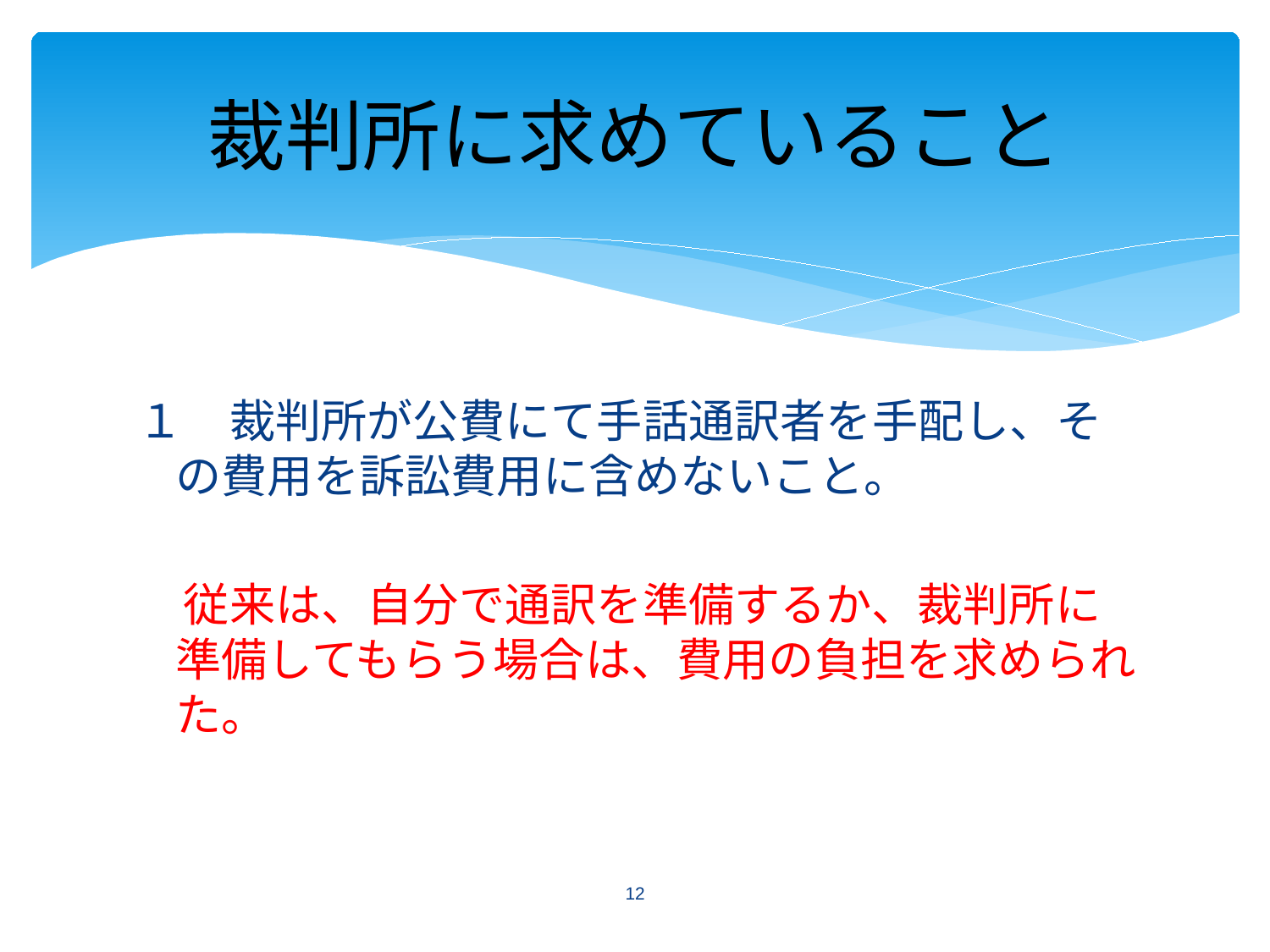

裁判所に求めていること
１　裁判所が公費にて手話通訳者を手配し、その費用を訴訟費用に含めないこと。

　従来は、自分で通訳を準備するか、裁判所に準備してもらう場合は、費用の負担を求められた。
12